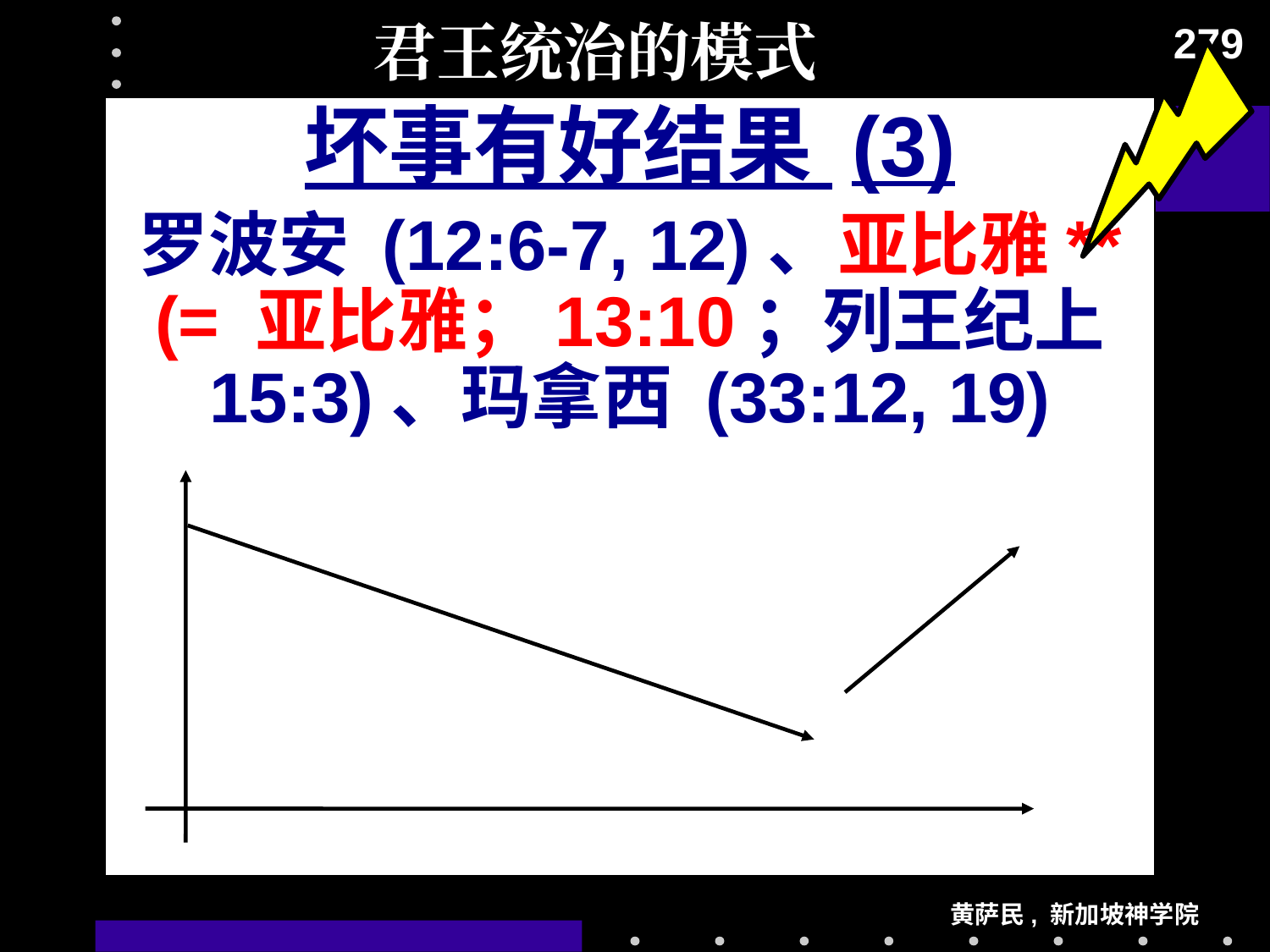

# 君王统治的模式
279

坏事有好结果 (3)
罗波安 (12:6-7, 12)、亚比雅** (= 亚比雅；13:10；列王纪上 15:3)、玛拿西 (33:12, 19)

黄萨民, 新加坡神学院